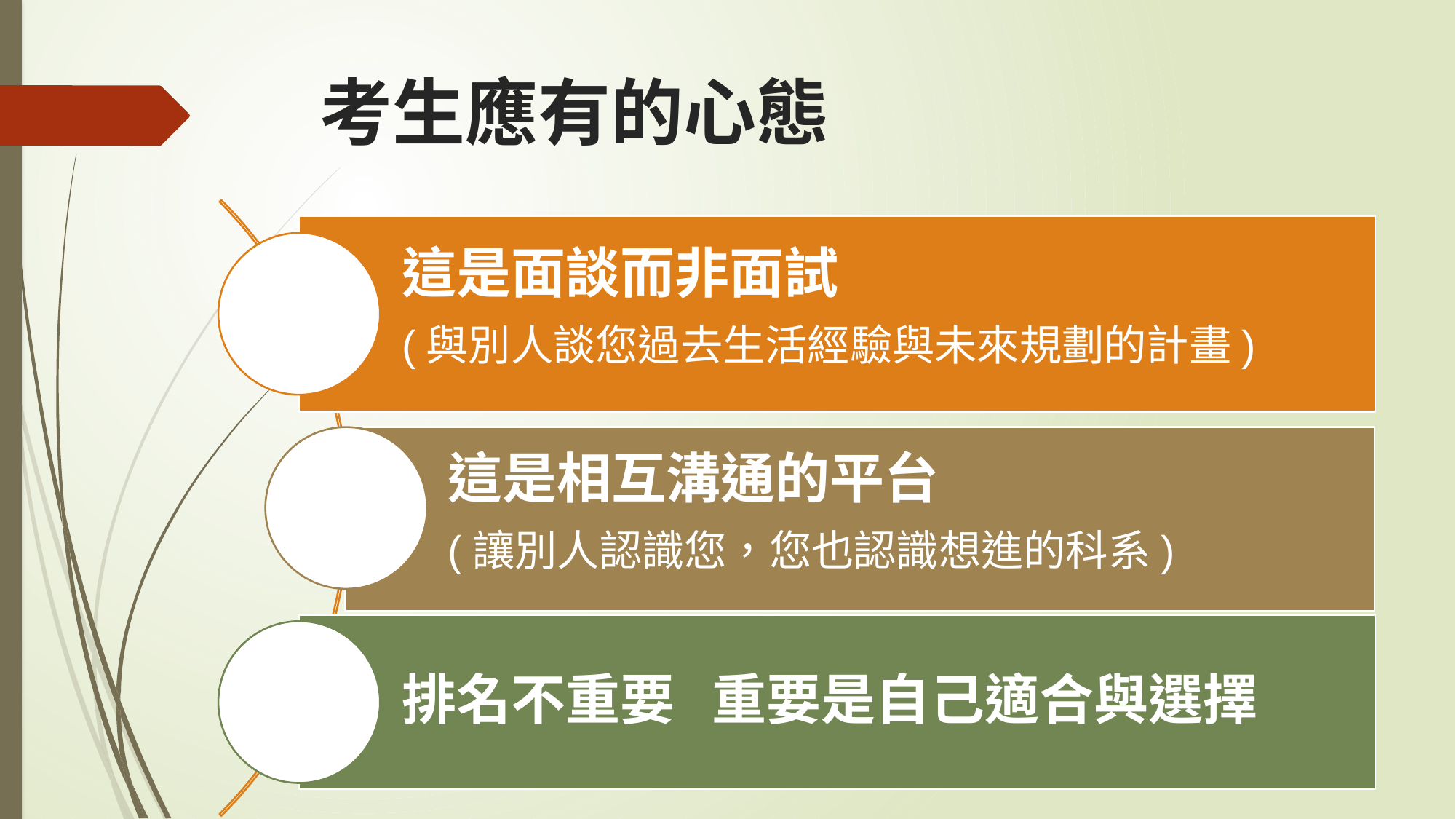

# 考生應有的心態
這是面談而非面試
(與別人談您過去生活經驗與未來規劃的計畫)
這是相互溝通的平台
(讓別人認識您，您也認識想進的科系)
排名不重要   重要是自己適合與選擇